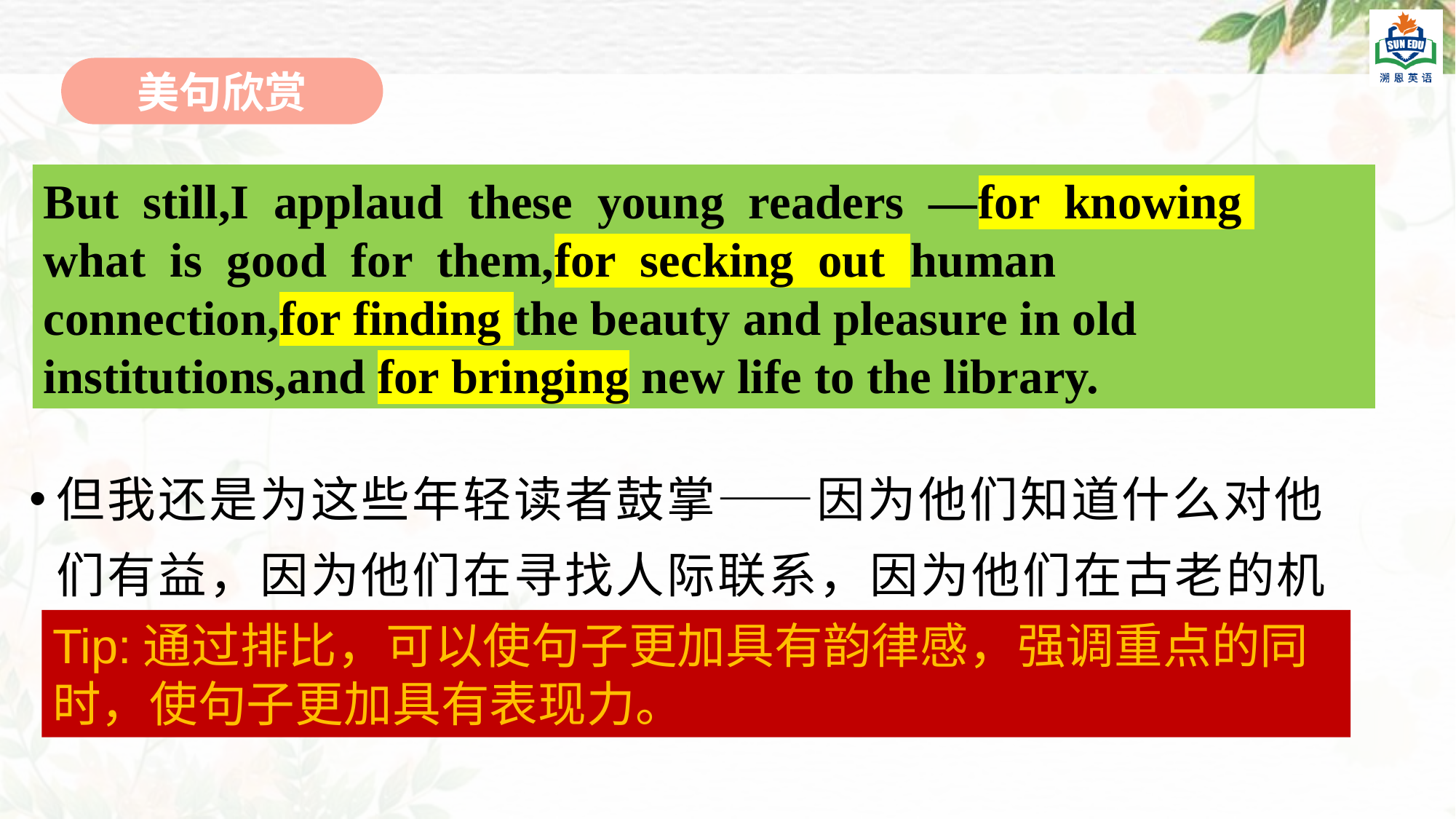

#
美句欣赏
But  still,I  applaud  these  young  readers  —for  knowing  what  is  good  for  them,for  secking  out  human connection,for finding the beauty and pleasure in old institutions,and for bringing new life to the library.
但我还是为这些年轻读者鼓掌——因为他们知道什么对他们有益，因为他们在寻找人际联系，因为他们在古老的机构中找到美丽和乐趣，因为他们为图书馆带来新生命。
Tip:通过排比，可以使句子更加具有韵律感，强调重点的同时，使句子更加具有表现力。